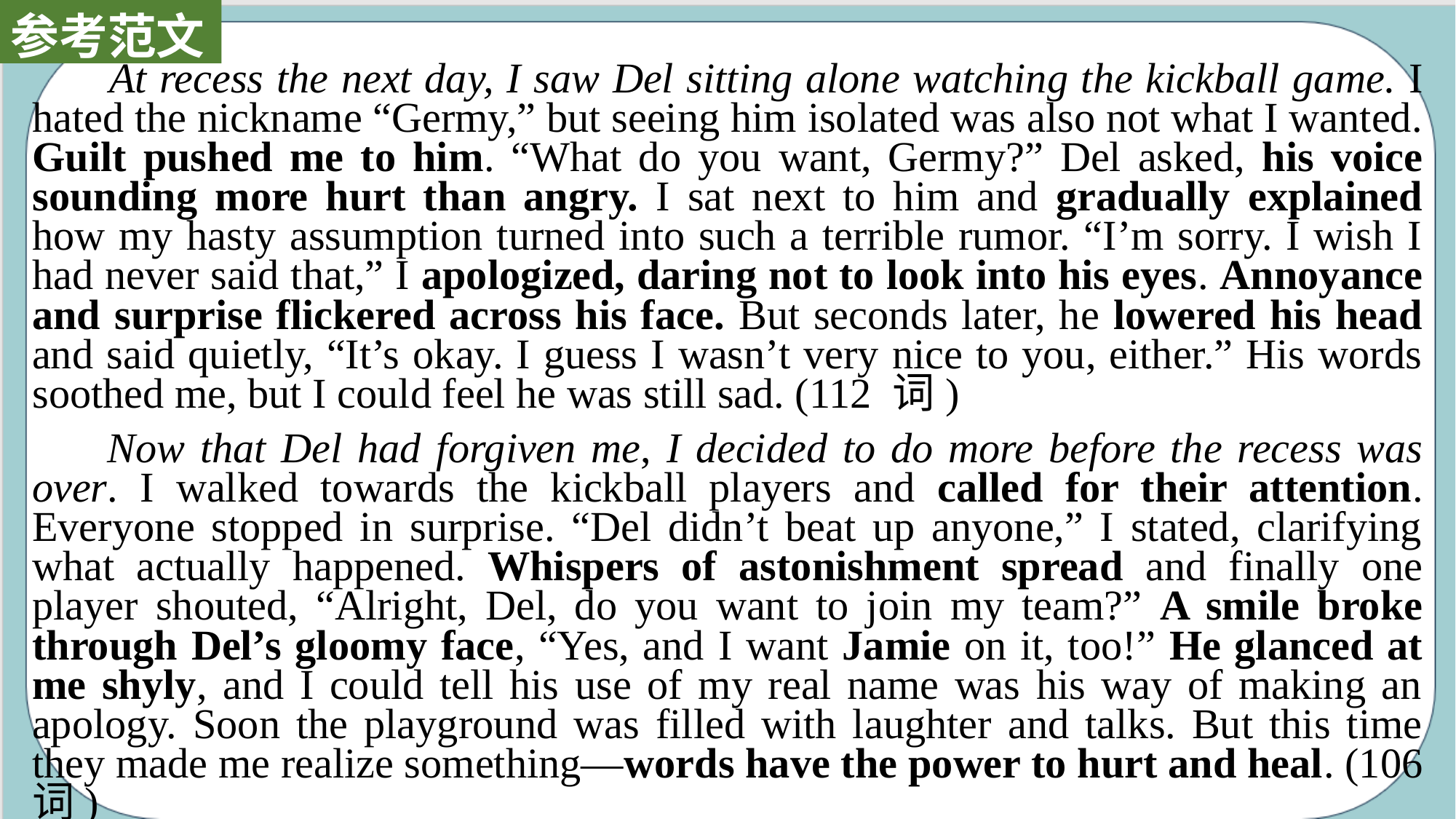

参考范文
      At recess the next day, I saw Del sitting alone watching the kickball game. I hated the nickname “Germy,” but seeing him isolated was also not what I wanted. Guilt pushed me to him. “What do you want, Germy?” Del asked, his voice sounding more hurt than angry. I sat next to him and gradually explained how my hasty assumption turned into such a terrible rumor. “I’m sorry. I wish I had never said that,” I apologized, daring not to look into his eyes. Annoyance and surprise flickered across his face. But seconds later, he lowered his head and said quietly, “It’s okay. I guess I wasn’t very nice to you, either.” His words soothed me, but I could feel he was still sad. (112 词)
     Now that Del had forgiven me, I decided to do more before the recess was over. I walked towards the kickball players and called for their attention. Everyone stopped in surprise. “Del didn’t beat up anyone,” I stated, clarifying what actually happened. Whispers of astonishment spread and finally one player shouted, “Alright, Del, do you want to join my team?” A smile broke through Del’s gloomy face, “Yes, and I want Jamie on it, too!” He glanced at me shyly, and I could tell his use of my real name was his way of making an apology. Soon the playground was filled with laughter and talks. But this time they made me realize something—words have the power to hurt and heal. (106 词)